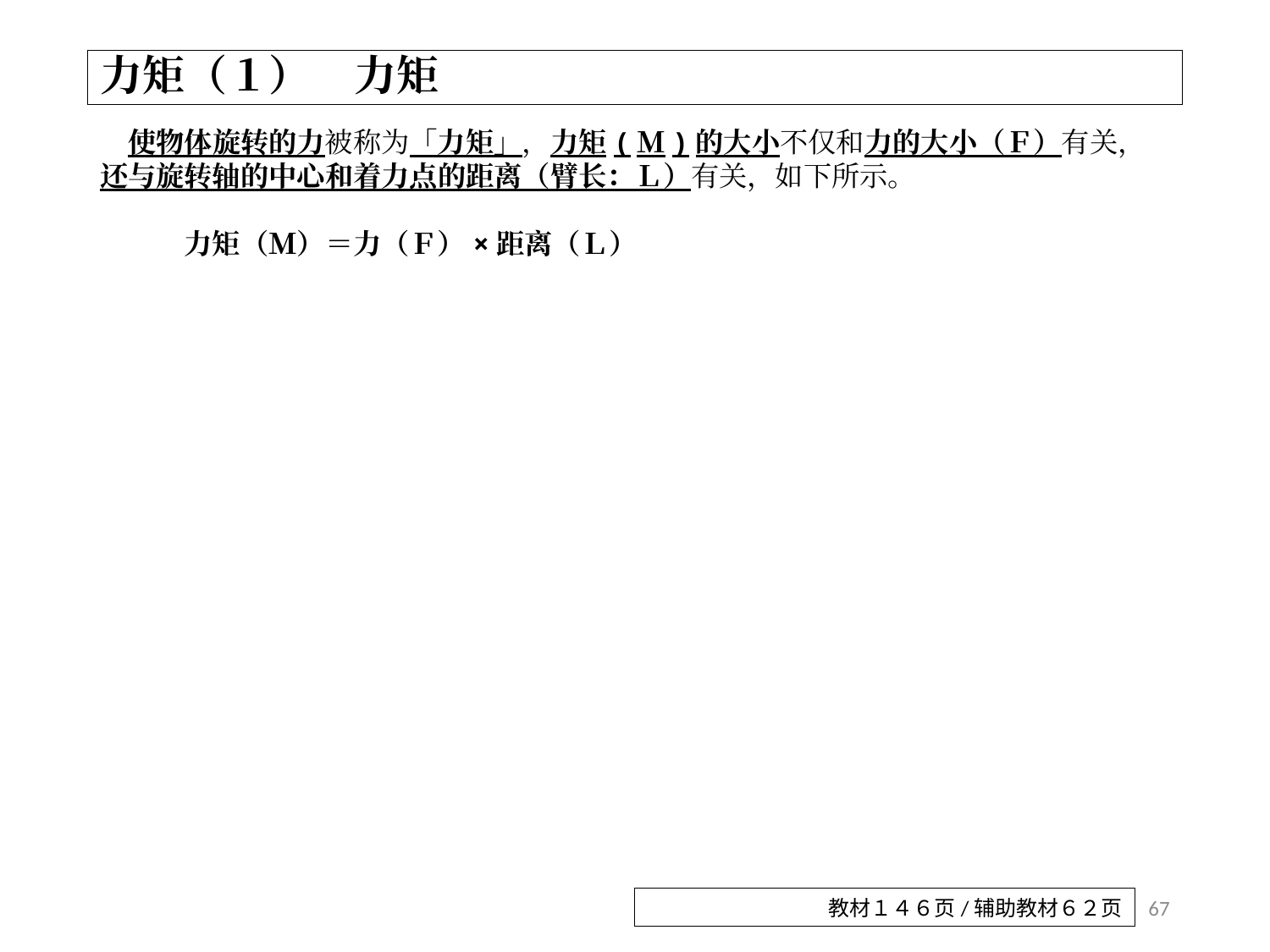

# 力矩（１）　力矩
　使物体旋转的力被称为「力矩」，力矩(Ｍ)的大小不仅和力的大小（Ｆ）有关，还与旋转轴的中心和着力点的距离（臂长：Ｌ）有关，如下所示。

　　　力矩（Ｍ）＝力（Ｆ）×距离（Ｌ）

67
教材１４６页/辅助教材６２页